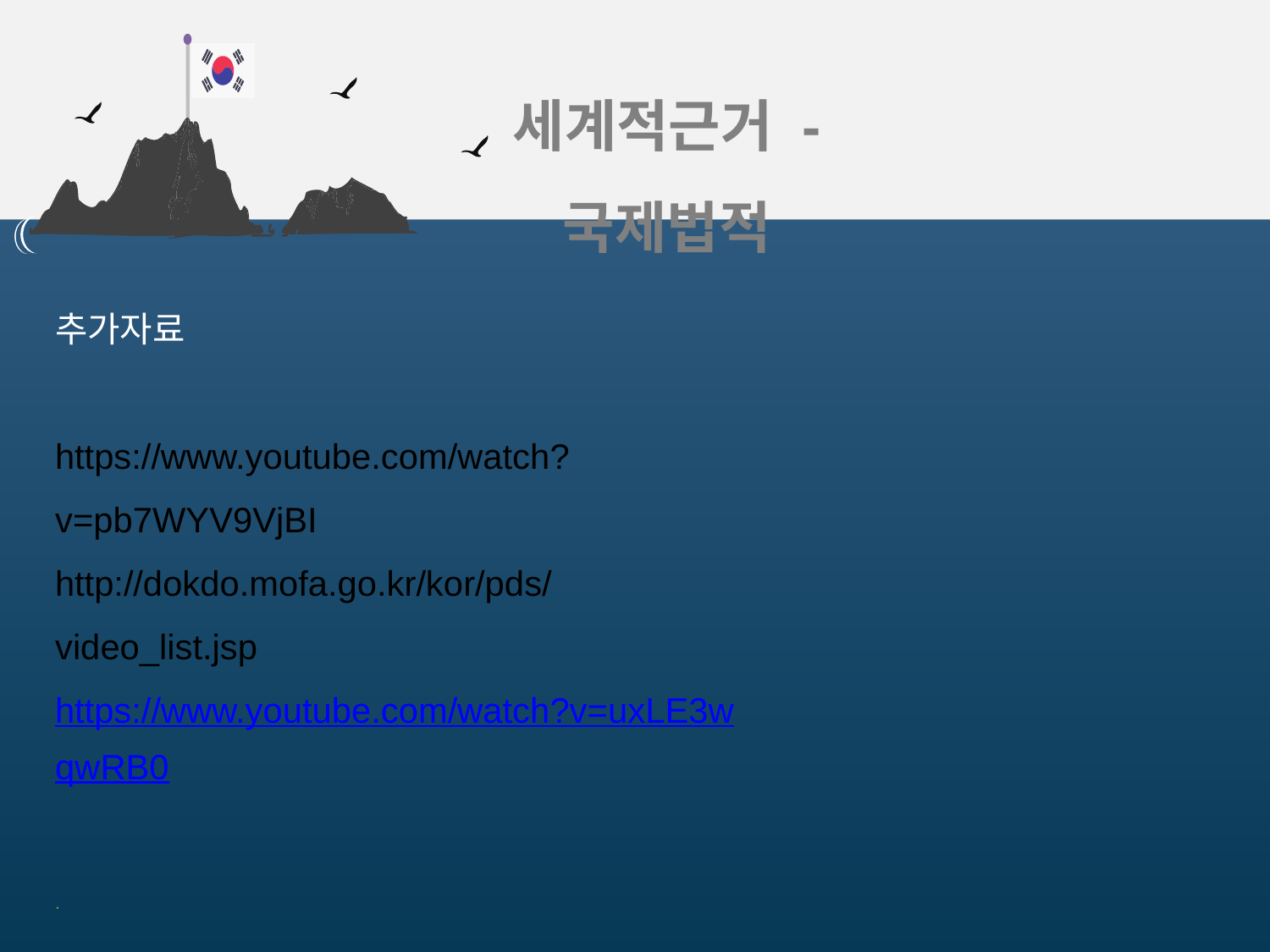

세계적근거 - 국제법적

추가자료

https://www.youtube.com/watch?v=pb7WYV9VjBI
http://dokdo.mofa.go.kr/kor/pds/video_list.jsp
https://www.youtube.com/watch?v=uxLE3wqwRB0

.